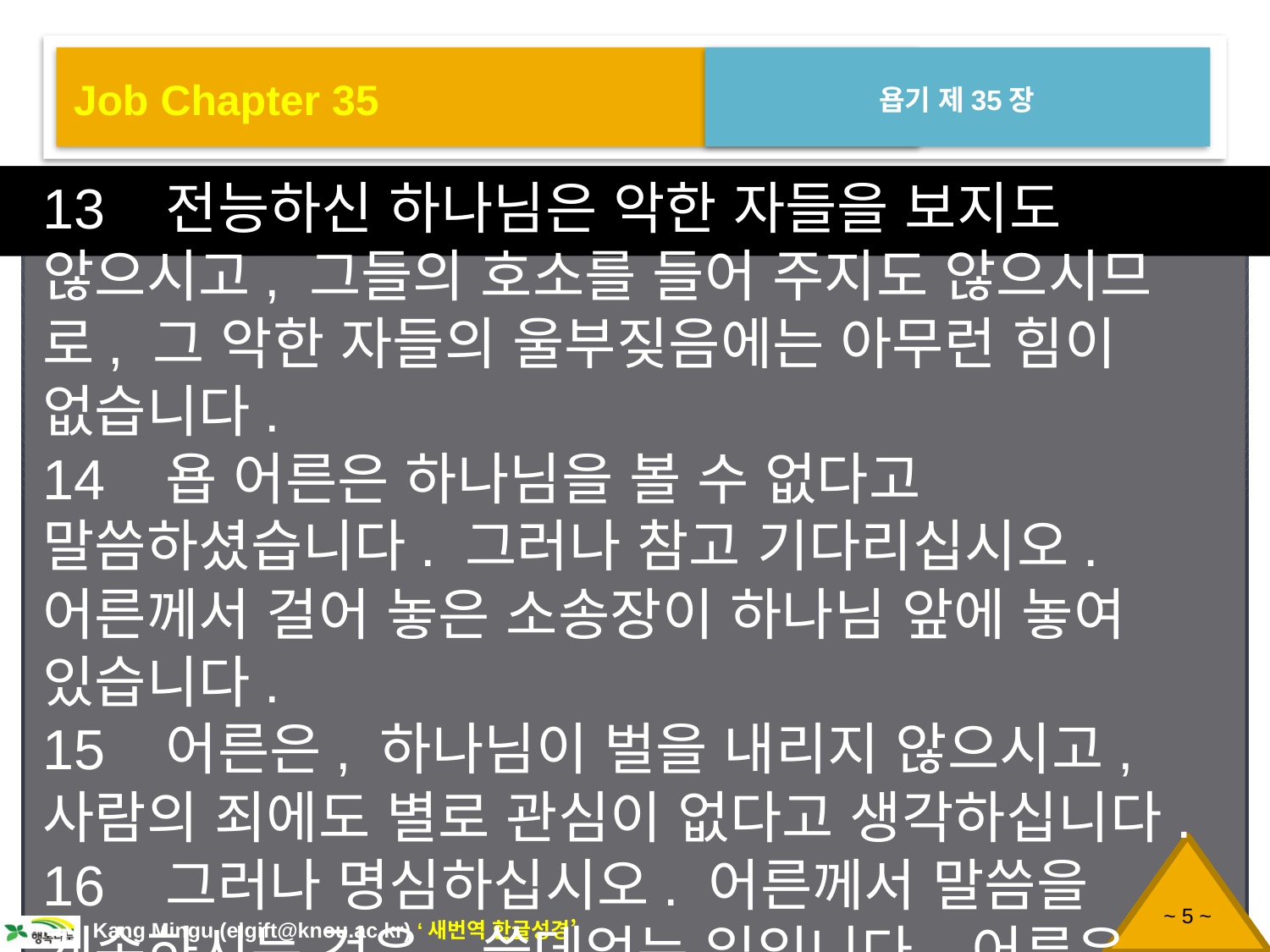

Job Chapter 35
욥기 제35장
13   전능하신 하나님은 악한 자들을 보지도 않으시고, 그들의 호소를 들어 주지도 않으시므로, 그 악한 자들의 울부짖음에는 아무런 힘이 없습니다.
14   욥 어른은 하나님을 볼 수 없다고 말씀하셨습니다. 그러나 참고 기다리십시오. 어른께서 걸어 놓은 소송장이 하나님 앞에 놓여 있습니다.
15   어른은, 하나님이 벌을 내리지 않으시고, 사람의 죄에도 별로 관심이 없다고 생각하십니다.
16   그러나 명심하십시오. 어른께서 말씀을 계속하시는 것은, 쓸데없는 일입니다. 어른은 자기가